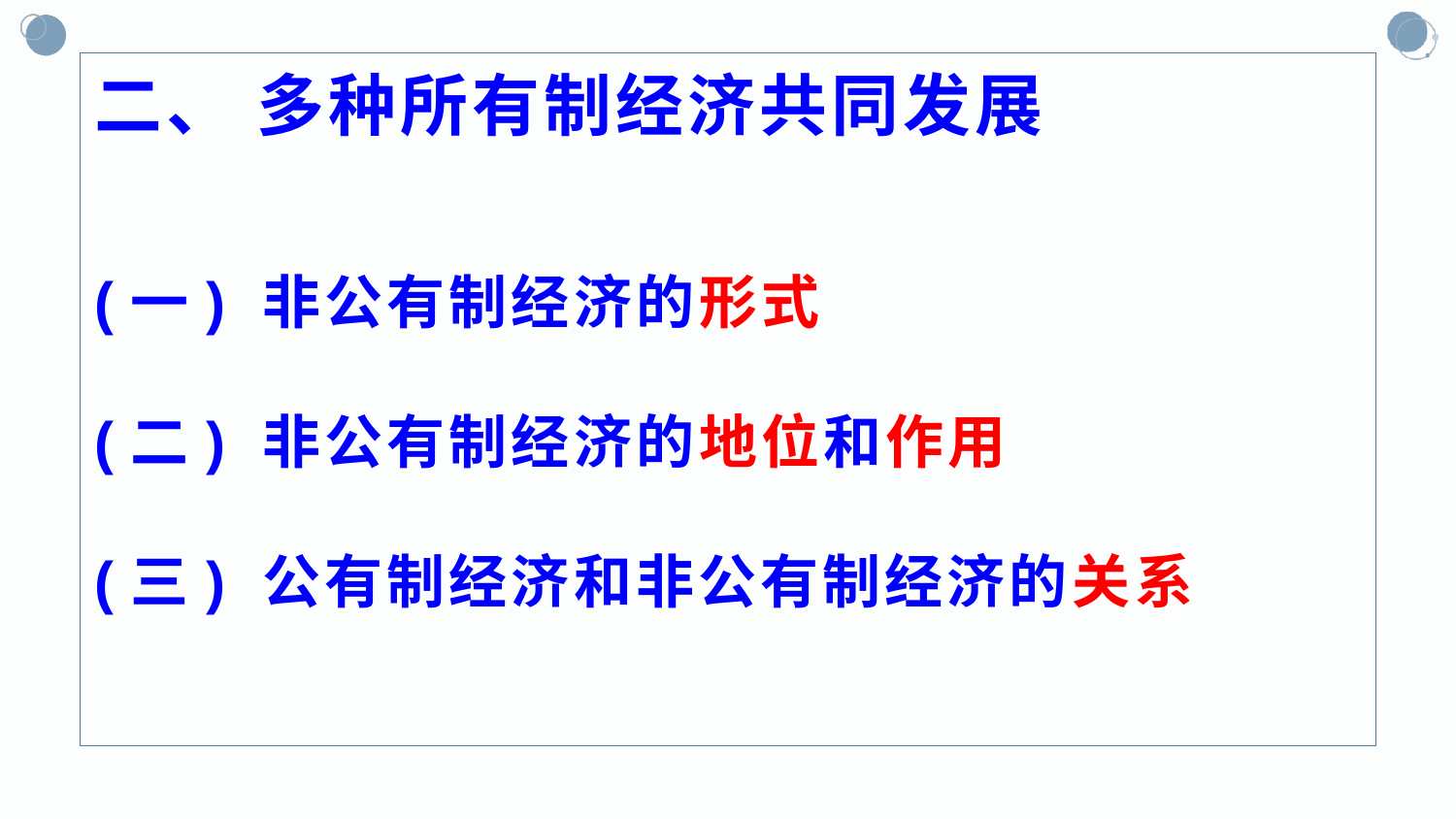

# 二、 多种所有制经济共同发展 (一) 非公有制经济的形式 (二) 非公有制经济的地位和作用 (三) 公有制经济和非公有制经济的关系